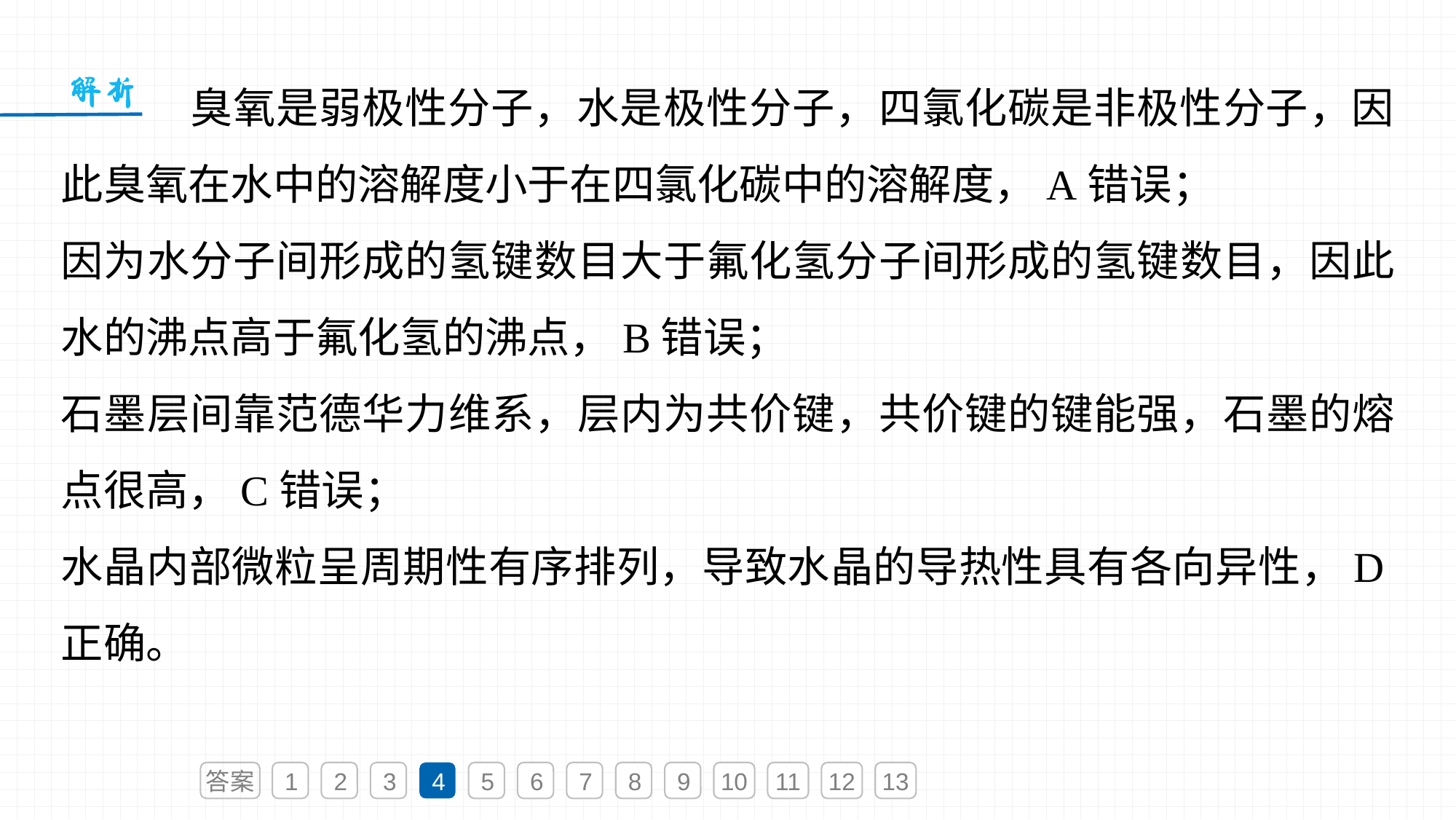

臭氧是弱极性分子，水是极性分子，四氯化碳是非极性分子，因此臭氧在水中的溶解度小于在四氯化碳中的溶解度，A错误；
因为水分子间形成的氢键数目大于氟化氢分子间形成的氢键数目，因此水的沸点高于氟化氢的沸点，B错误；
石墨层间靠范德华力维系，层内为共价键，共价键的键能强，石墨的熔点很高，C错误；
水晶内部微粒呈周期性有序排列，导致水晶的导热性具有各向异性，D正确。

答案
1
2
3
4
5
6
7
8
9
10
11
12
13